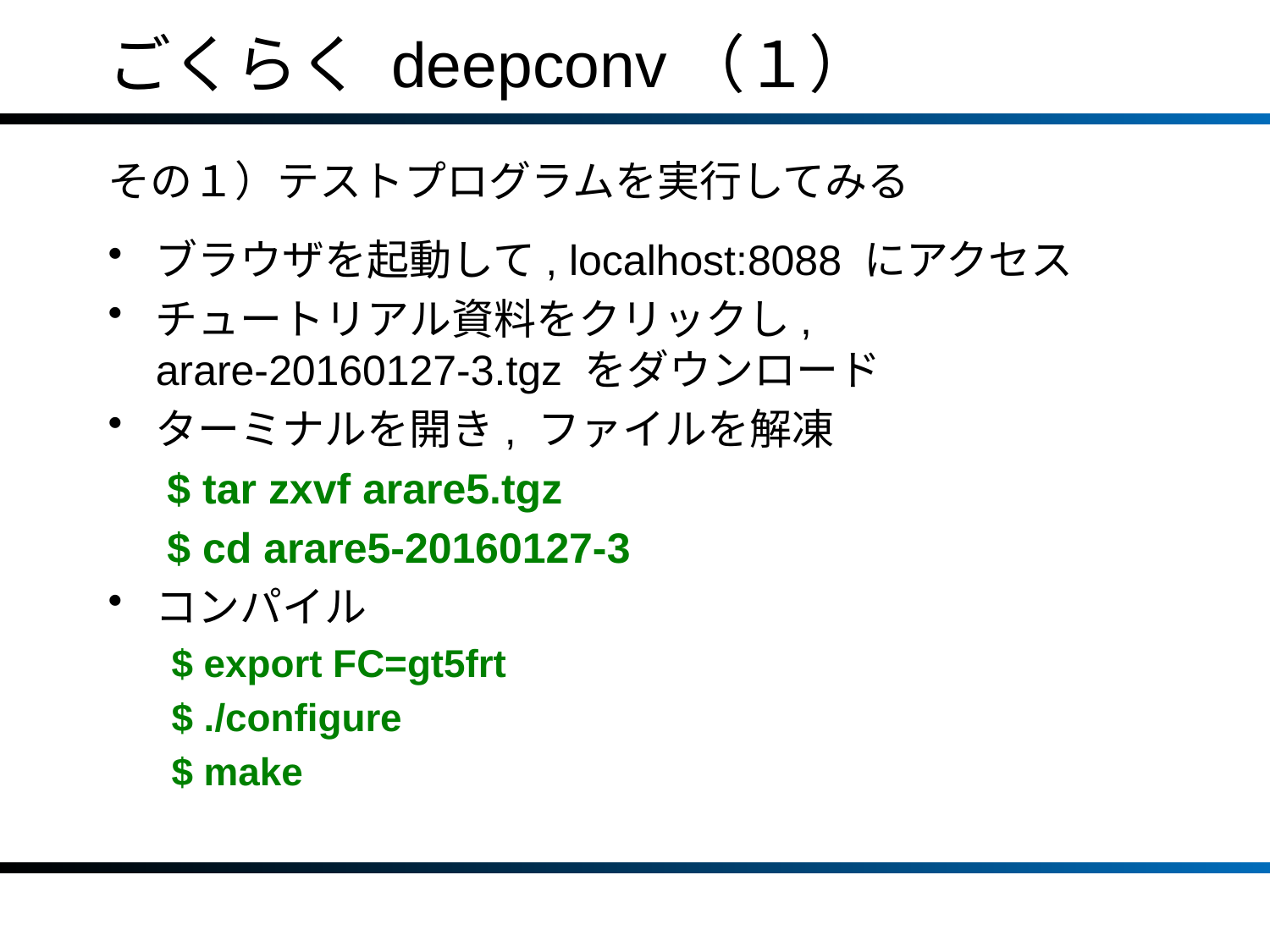

# ごくらく deepconv（１）
その１）テストプログラムを実行してみる

ブラウザを起動して, localhost:8088 にアクセス
チュートリアル資料をクリックし,
arare-20160127-3.tgz をダウンロード
ターミナルを開き, ファイルを解凍
     $ tar zxvf arare5.tgz
     $ cd arare5-20160127-3
コンパイル
$ export FC=gt5frt
$ ./configure
$ make